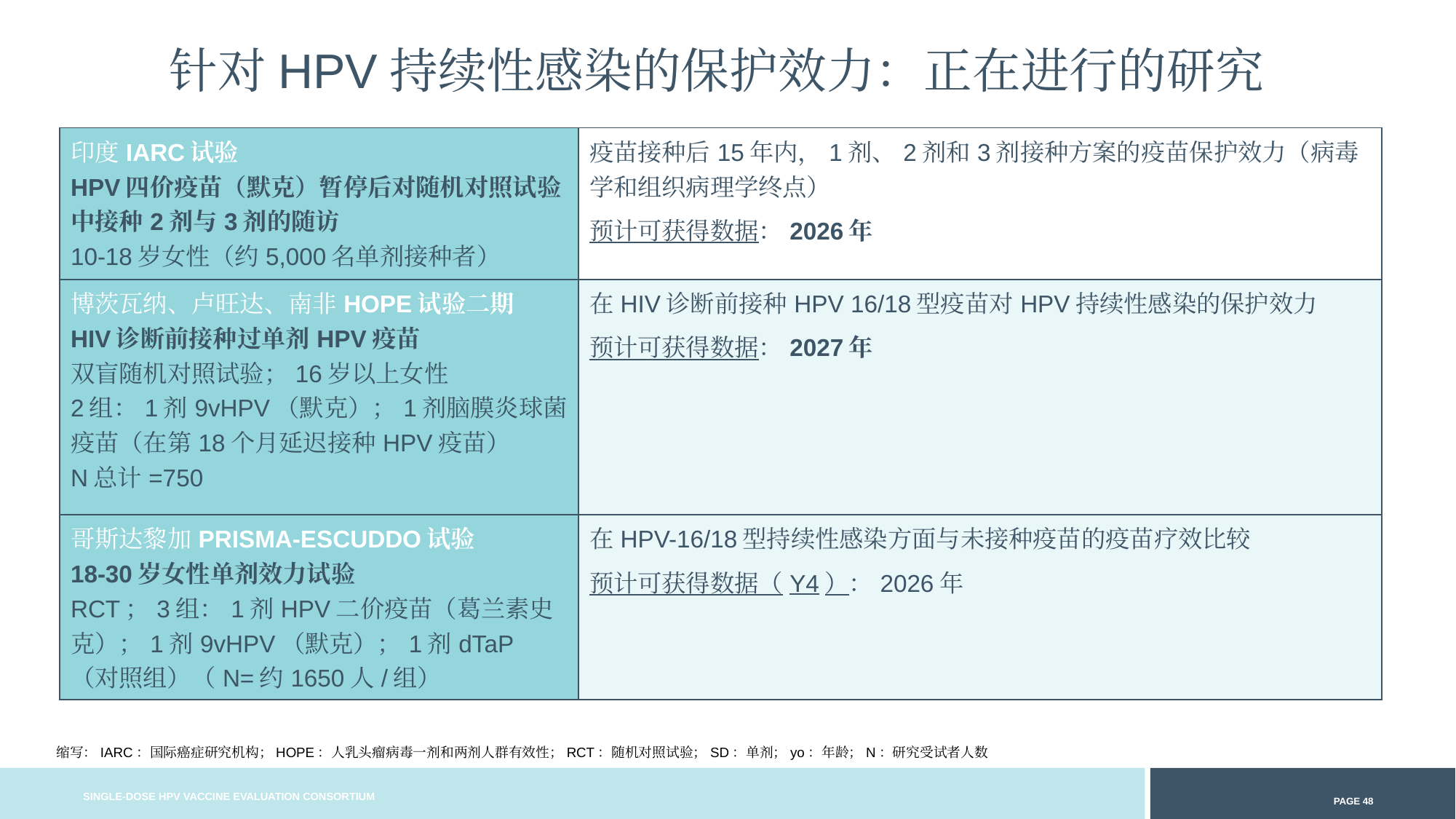

针对HPV持续性感染的保护效力：正在进行的研究
| 印度IARC试验 HPV四价疫苗（默克）暂停后对随机对照试验中接种2剂与3剂的随访 10-18岁女性（约5,000名单剂接种者） | 疫苗接种后15年内，1剂、2剂和3剂接种方案的疫苗保护效力（病毒学和组织病理学终点） 预计可获得数据：2026年 |
| --- | --- |
| 博茨瓦纳、卢旺达、南非HOPE试验二期 HIV诊断前接种过单剂HPV疫苗 双盲随机对照试验；16岁以上女性 2组：1剂9vHPV（默克）；1剂脑膜炎球菌疫苗（在第18个月延迟接种HPV疫苗） N总计=750 | 在HIV诊断前接种HPV 16/18型疫苗对HPV持续性感染的保护效力 预计可获得数据：2027年 |
| 哥斯达黎加PRISMA-ESCUDDO试验 18-30岁女性单剂效力试验 RCT；3组：1剂HPV二价疫苗（葛兰素史克）；1剂9vHPV（默克）；1剂dTaP（对照组）（N=约1650人/组） | 在HPV-16/18型持续性感染方面与未接种疫苗的疫苗疗效比较 预计可获得数据（Y4）：2026年 |
缩写：IARC：国际癌症研究机构；HOPE：人乳头瘤病毒一剂和两剂人群有效性；RCT：随机对照试验；SD：单剂；yo：年龄；N：研究受试者人数